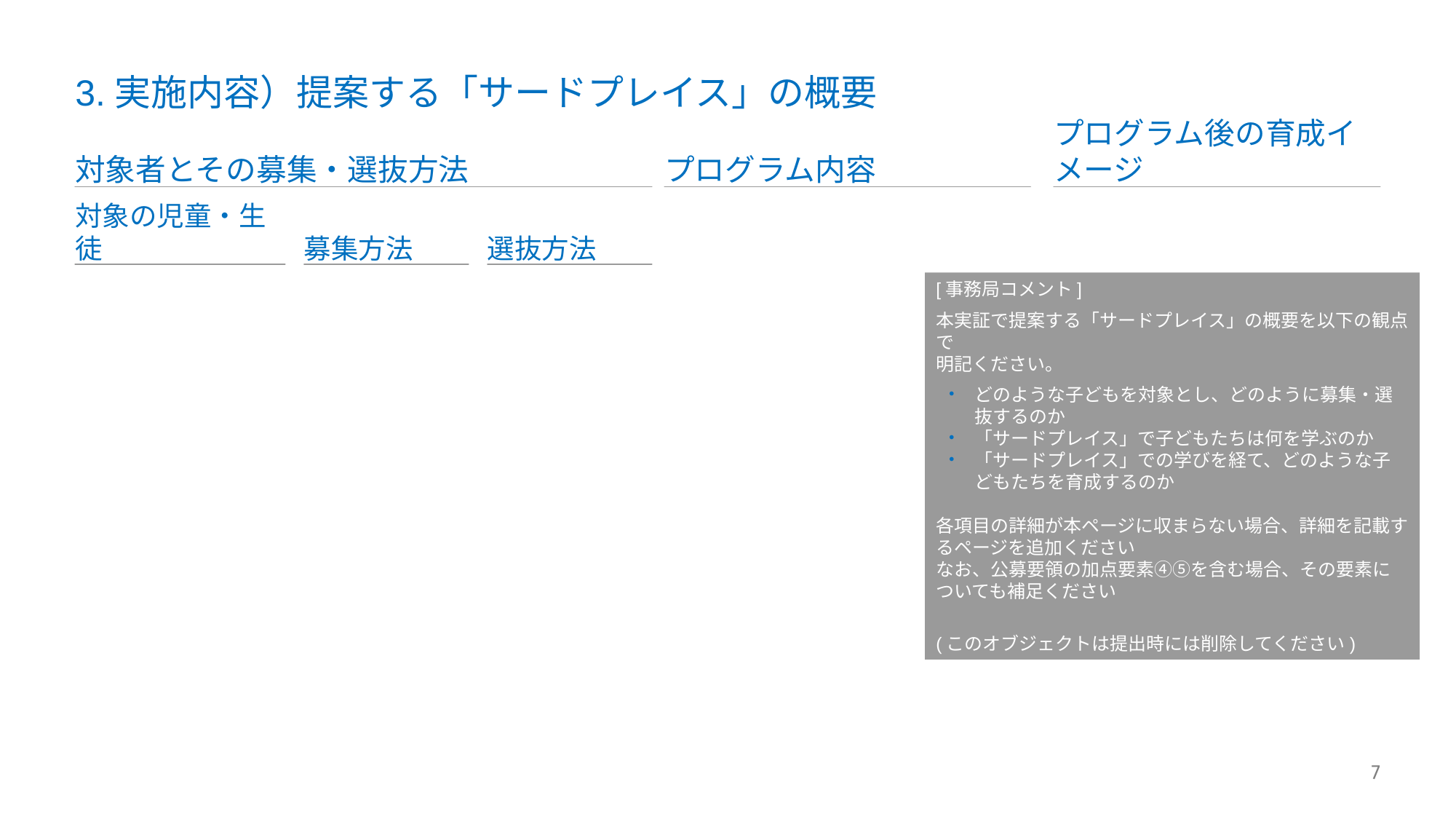

# 3.実施内容）提案する「サードプレイス」の概要
対象者とその募集・選抜方法
プログラム内容
プログラム後の育成イメージ
対象の児童・生徒
募集方法
選抜方法
[事務局コメント]
本実証で提案する「サードプレイス」の概要を以下の観点で
明記ください。
どのような子どもを対象とし、どのように募集・選抜するのか
「サードプレイス」で子どもたちは何を学ぶのか
「サードプレイス」での学びを経て、どのような子どもたちを育成するのか

各項目の詳細が本ページに収まらない場合、詳細を記載するページを追加ください
なお、公募要領の加点要素④⑤を含む場合、その要素についても補足ください

(このオブジェクトは提出時には削除してください)